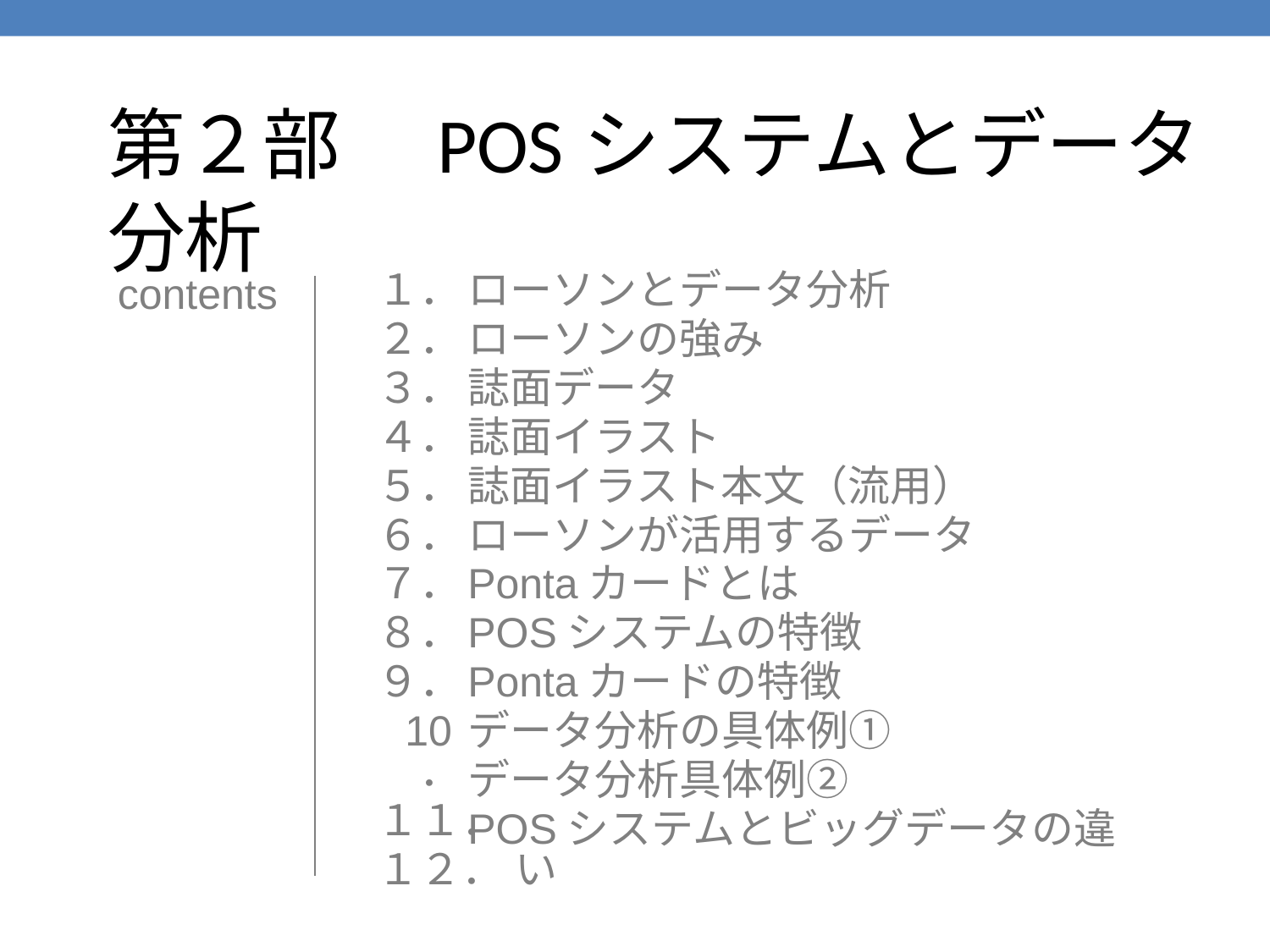

第２部　POSシステムとデータ分析
contents
１．
２．
３．
４．
５．
６．
７．
８．
９．
10．
１１．
１２．
ローソンとデータ分析
ローソンの強み
誌面データ
誌面イラスト
誌面イラスト本文（流用）
ローソンが活用するデータ
Pontaカードとは
POSシステムの特徴
Pontaカードの特徴
データ分析の具体例①
データ分析具体例②
POSシステムとビッグデータの違い